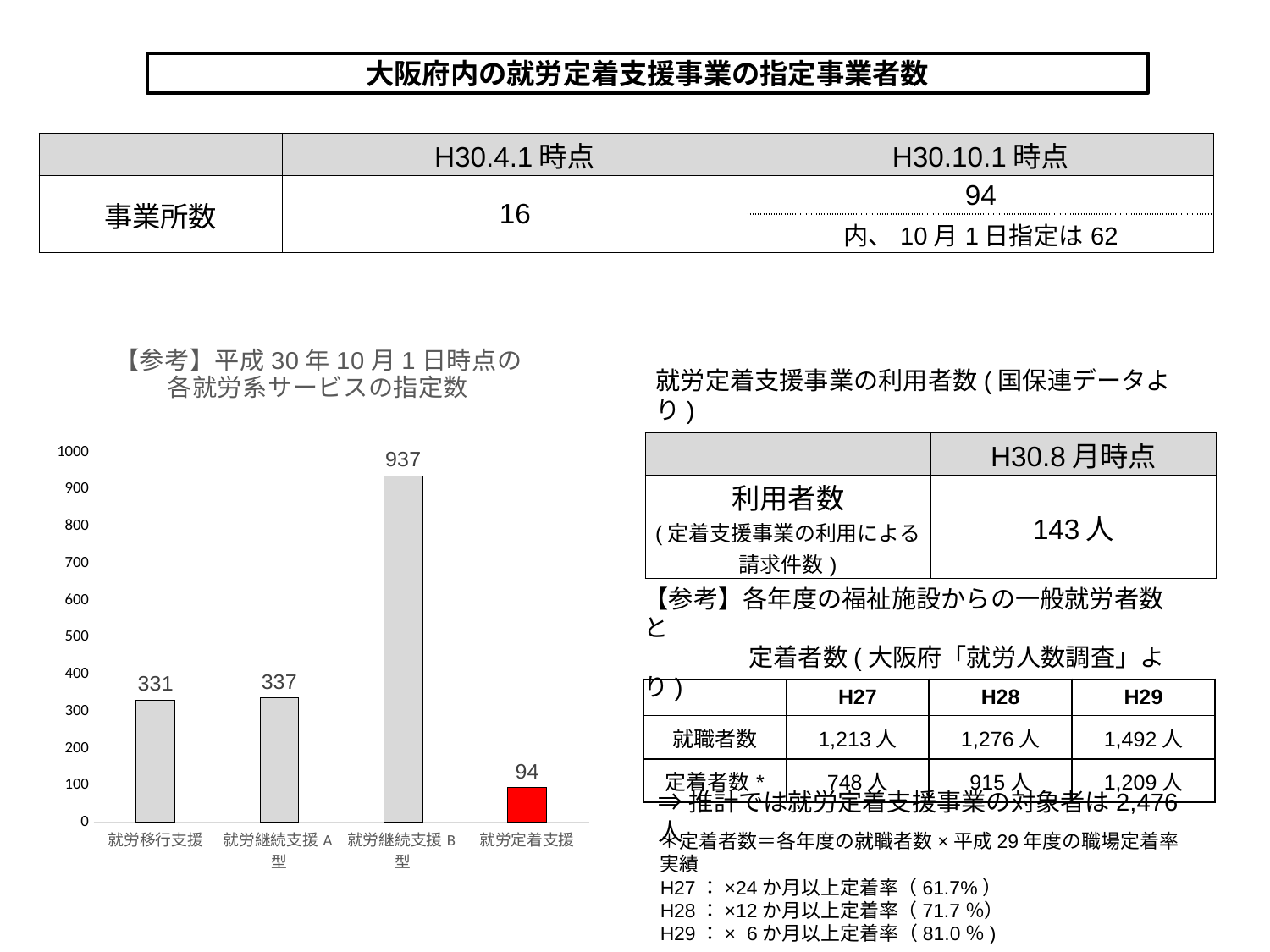

大阪府内の就労定着支援事業の指定事業者数
|  | H30.4.1時点 | H30.10.1時点 |
| --- | --- | --- |
| 事業所数 | 16 | 94 |
|  |  | 内、10月1日指定は62 |

### Chart: 【参考】平成30年10月1日時点の
各就労系サービスの指定数

| Category |  |
|---|---|
| 就労移行支援 | 331.0 |
| 就労継続支援A型 | 337.0 |
| 就労継続支援B型 | 937.0 |
| 就労定着支援 | 94.0 |
就労定着支援事業の利用者数(国保連データより)
|  | H30.8月時点 |
| --- | --- |
| 利用者数 (定着支援事業の利用による 請求件数) | 143人 |
|  |  |
【参考】各年度の福祉施設からの一般就労者数と
　　　　 定着者数(大阪府「就労人数調査」より)
|  | H27 | H28 | H29 |
| --- | --- | --- | --- |
| 就職者数 | 1,213人 | 1,276人 | 1,492人 |
| 定着者数\* | 748人 | 915人 | 1,209人 |
⇒推計では就労定着支援事業の対象者は2,476人
＊定着者数＝各年度の就職者数×平成29年度の職場定着率実績
H27：×24か月以上定着率（61.7%）
H28：×12か月以上定着率（71.7％）
H29：×  6か月以上定着率（81.0％)